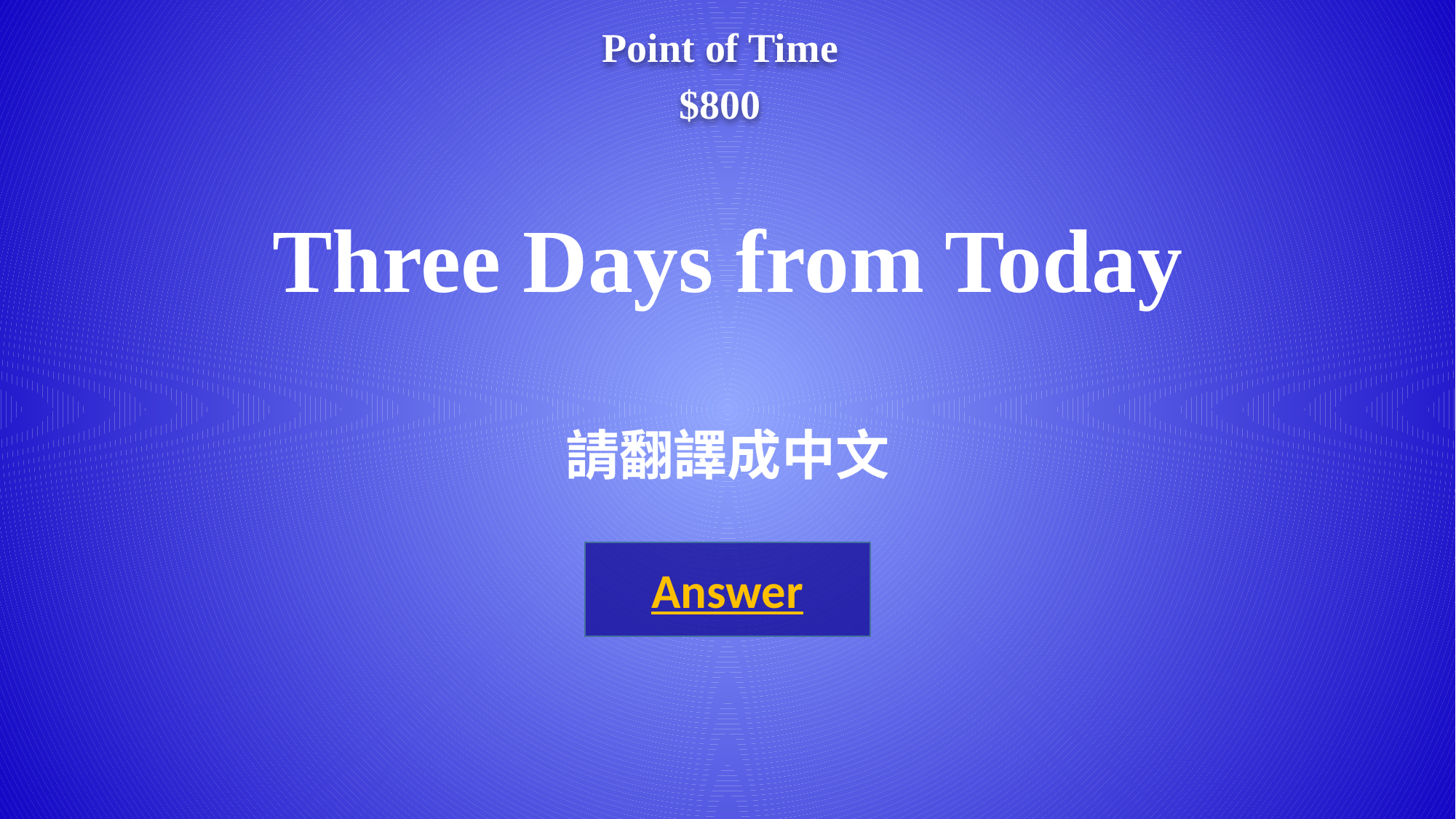

Point of Time
$800
# Three Days from Today 請翻譯成中文